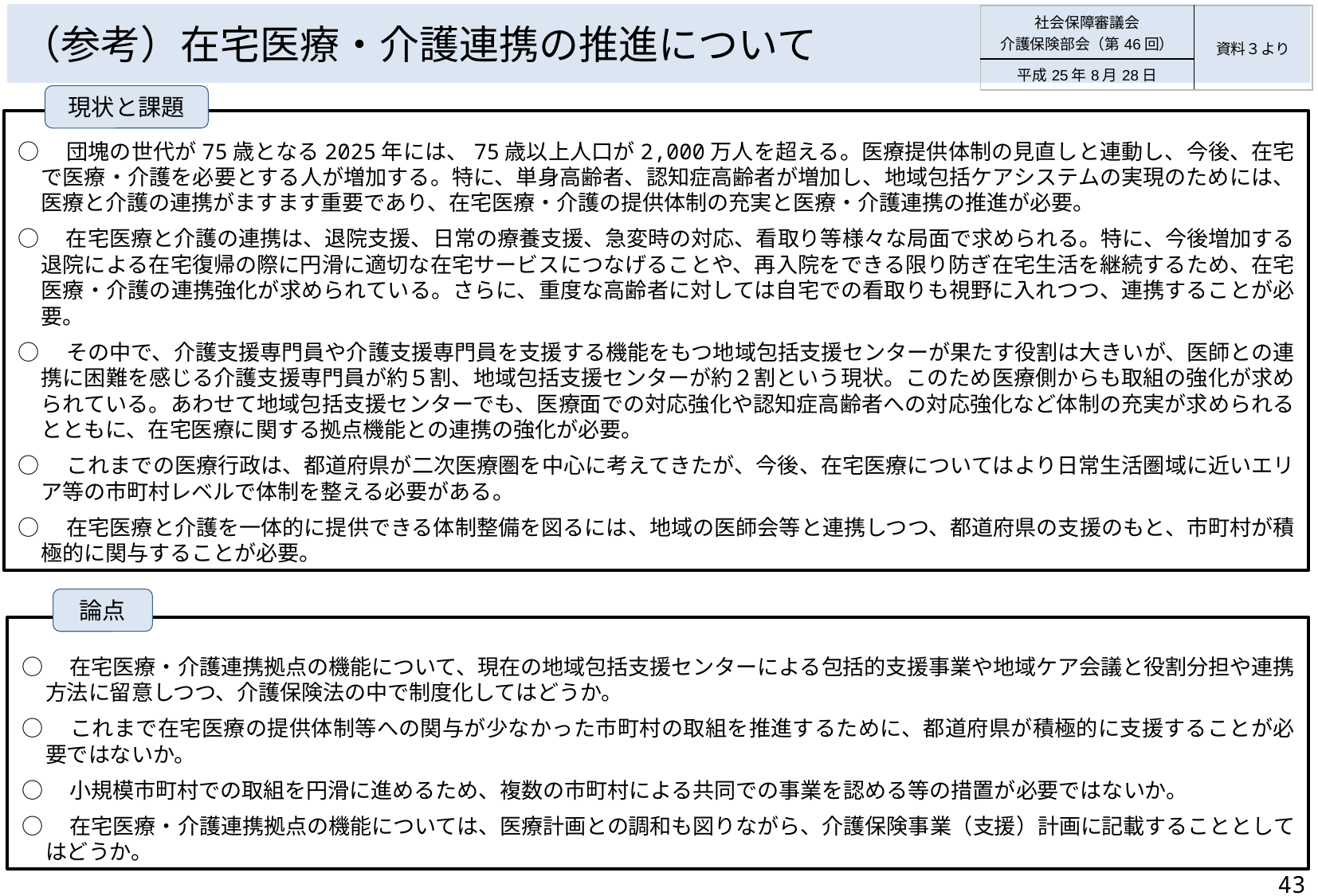

（参考）在宅医療・介護連携の推進について
| 社会保障審議会 介護保険部会（第46回） | 資料３より |
| --- | --- |
| 平成25年8月28日 |  |
現状と課題

○　団塊の世代が75歳となる2025年には、75歳以上人口が2,000万人を超える。医療提供体制の見直しと連動し、今後、在宅で医療・介護を必要とする人が増加する。特に、単身高齢者、認知症高齢者が増加し、地域包括ケアシステムの実現のためには、医療と介護の連携がますます重要であり、在宅医療・介護の提供体制の充実と医療・介護連携の推進が必要。
○　在宅医療と介護の連携は、退院支援、日常の療養支援、急変時の対応、看取り等様々な局面で求められる。特に、今後増加する退院による在宅復帰の際に円滑に適切な在宅サービスにつなげることや、再入院をできる限り防ぎ在宅生活を継続するため、在宅医療・介護の連携強化が求められている。さらに、重度な高齢者に対しては自宅での看取りも視野に入れつつ、連携することが必要。
○　その中で、介護支援専門員や介護支援専門員を支援する機能をもつ地域包括支援センターが果たす役割は大きいが、医師との連携に困難を感じる介護支援専門員が約５割、地域包括支援センターが約２割という現状。このため医療側からも取組の強化が求められている。あわせて地域包括支援センターでも、医療面での対応強化や認知症高齢者への対応強化など体制の充実が求められるとともに、在宅医療に関する拠点機能との連携の強化が必要。
○　これまでの医療行政は、都道府県が二次医療圏を中心に考えてきたが、今後、在宅医療についてはより日常生活圏域に近いエリア等の市町村レベルで体制を整える必要がある。
○　在宅医療と介護を一体的に提供できる体制整備を図るには、地域の医師会等と連携しつつ、都道府県の支援のもと、市町村が積極的に関与することが必要。
論点

○　在宅医療・介護連携拠点の機能について、現在の地域包括支援センターによる包括的支援事業や地域ケア会議と役割分担や連携方法に留意しつつ、介護保険法の中で制度化してはどうか。
○　これまで在宅医療の提供体制等への関与が少なかった市町村の取組を推進するために、都道府県が積極的に支援することが必要ではないか。
○　小規模市町村での取組を円滑に進めるため、複数の市町村による共同での事業を認める等の措置が必要ではないか。
○　在宅医療・介護連携拠点の機能については、医療計画との調和も図りながら、介護保険事業（支援）計画に記載することとしてはどうか。
43